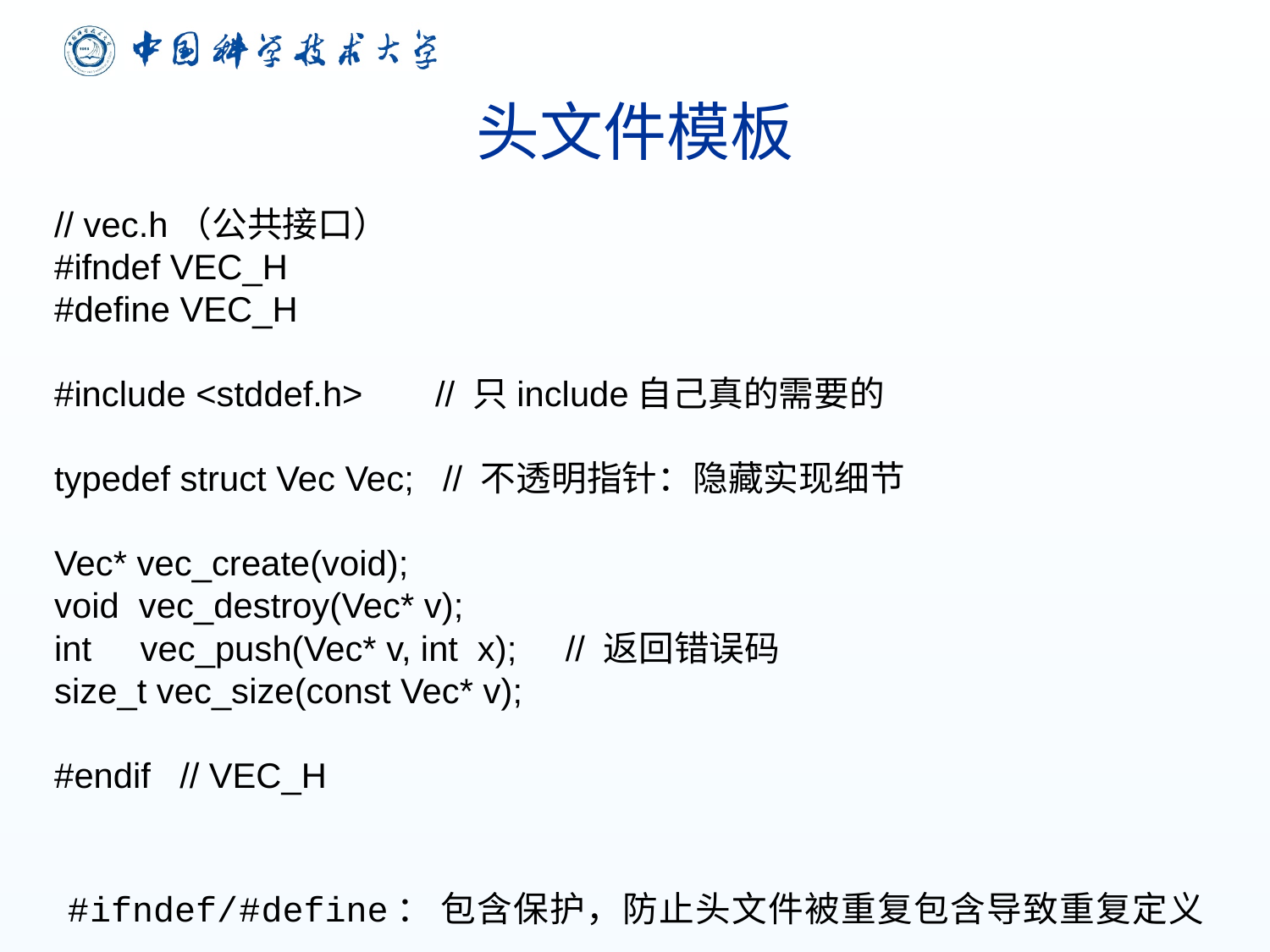

# 头文件模板
// vec.h（公共接口）
#ifndef VEC_H
#define VEC_H

#include <stddef.h>   	// 只include自己真的需要的

typedef struct Vec Vec;   // 不透明指针：隐藏实现细节

Vec* vec_create(void);
void  vec_destroy(Vec* v);
int     vec_push(Vec* v, int  x);     // 返回错误码
size_t vec_size(const Vec* v);

#endif   // VEC_H
#ifndef/#define： 包含保护，防止头文件被重复包含导致重复定义